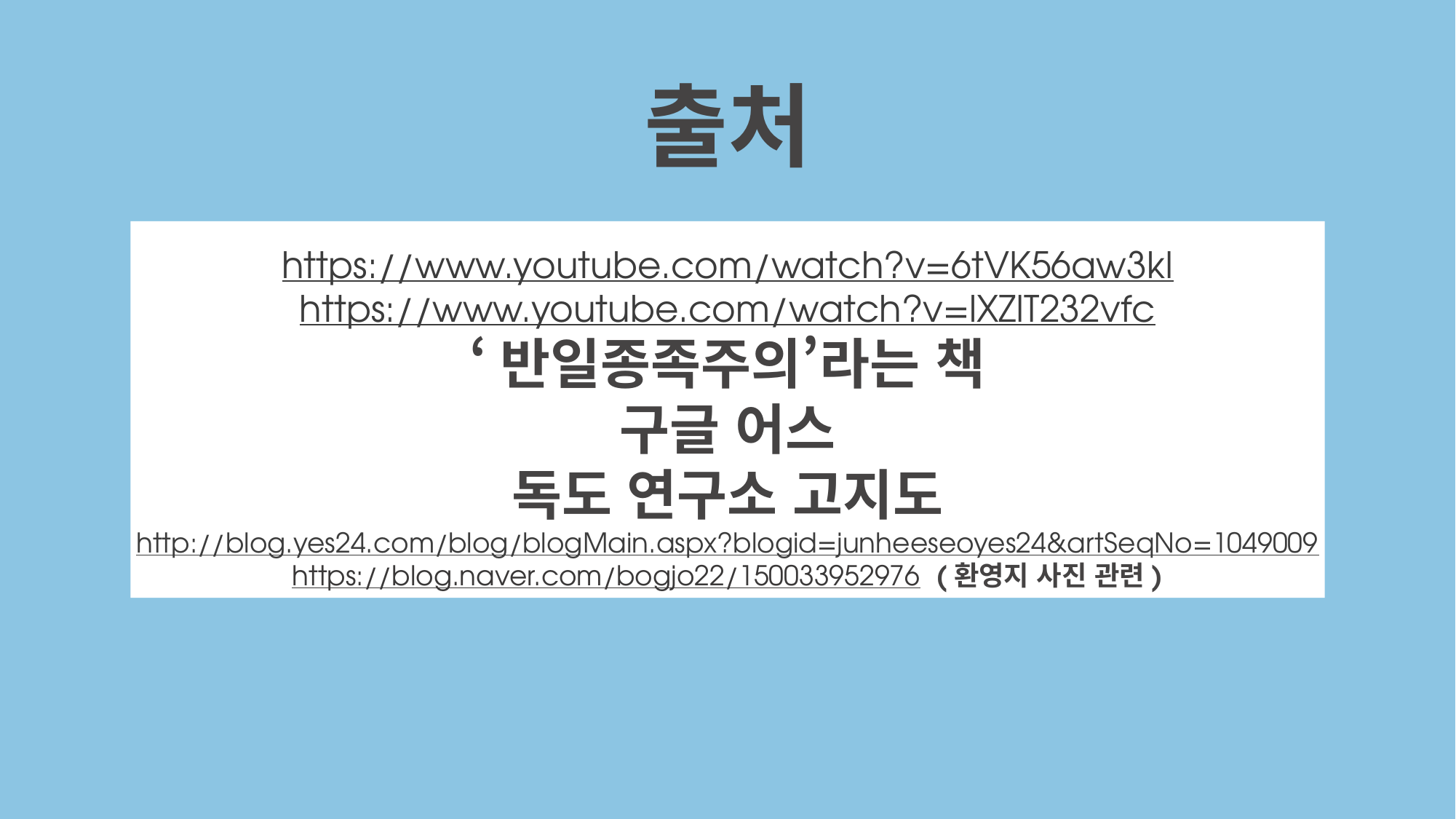

출처

https://www.youtube.com/watch?v=6tVK56aw3kI
https://www.youtube.com/watch?v=lXZIT232vfc
‘반일종족주의’라는 책
구글 어스
독도 연구소 고지도
http://blog.yes24.com/blog/blogMain.aspx?blogid=junheeseoyes24&artSeqNo=1049009
https://blog.naver.com/bogjo22/150033952976  (환영지 사진 관련)